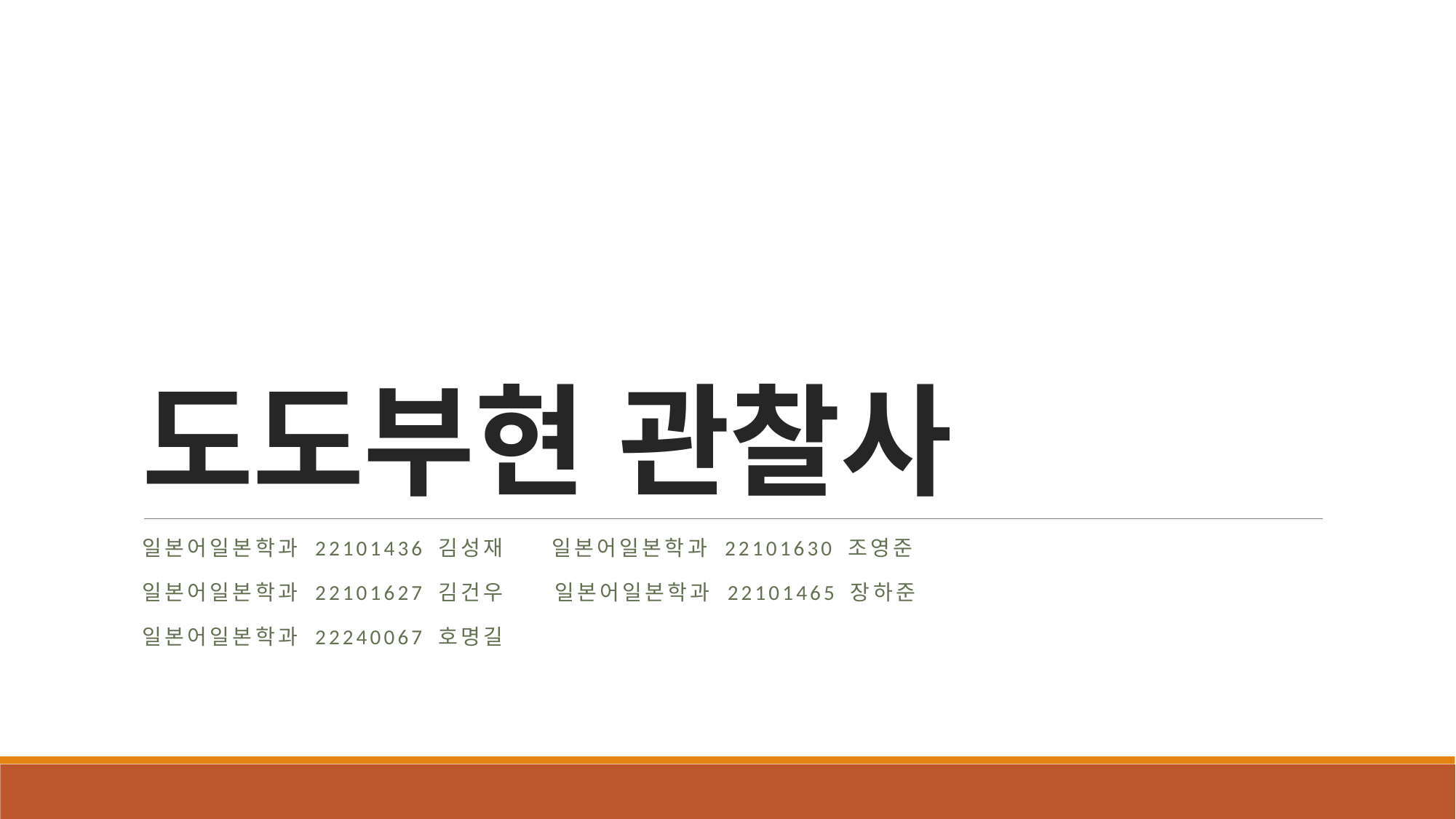

# 도도부현 관찰사
일본어일본학과 22101436 김성재     일본어일본학과 22101630 조영준
일본어일본학과 22101627 김건우        일본어일본학과 22101465 장하준
일본어일본학과 22240067 호명길